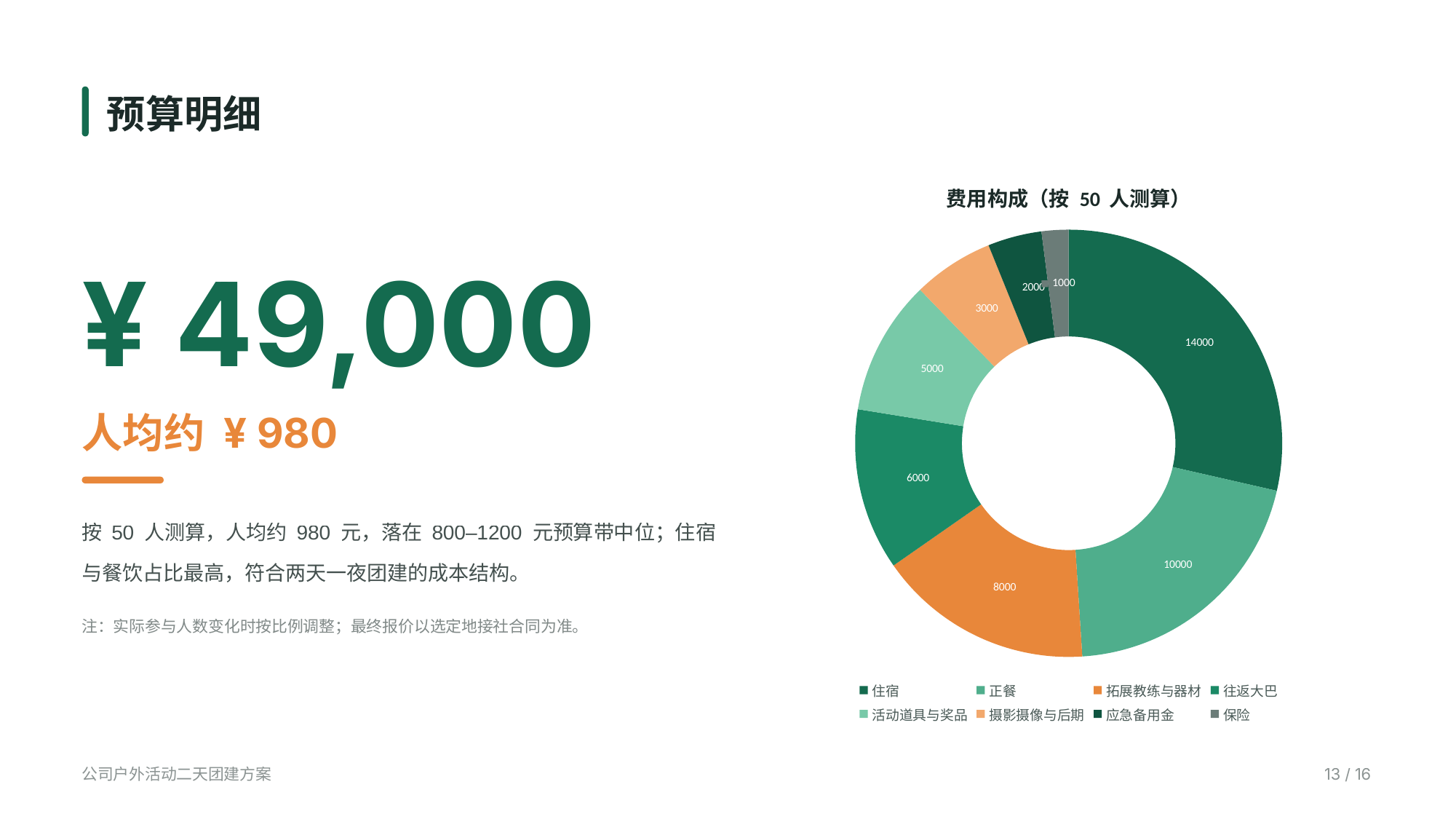

预算明细

### Chart: 费用构成（按 50 人测算）

| Category | 金额（元） |
|---|---|
| 住宿 | 14000.0 |
| 正餐 | 10000.0 |
| 拓展教练与器材 | 8000.0 |
| 往返大巴 | 6000.0 |
| 活动道具与奖品 | 5000.0 |
| 摄影摄像与后期 | 3000.0 |
| 应急备用金 | 2000.0 |
| 保险 | 1000.0 |
¥ 49,000
人均约 ¥ 980

按 50 人测算，人均约 980 元，落在 800–1200 元预算带中位；住宿与餐饮占比最高，符合两天一夜团建的成本结构。
注：实际参与人数变化时按比例调整；最终报价以选定地接社合同为准。
公司户外活动二天团建方案
13 / 16